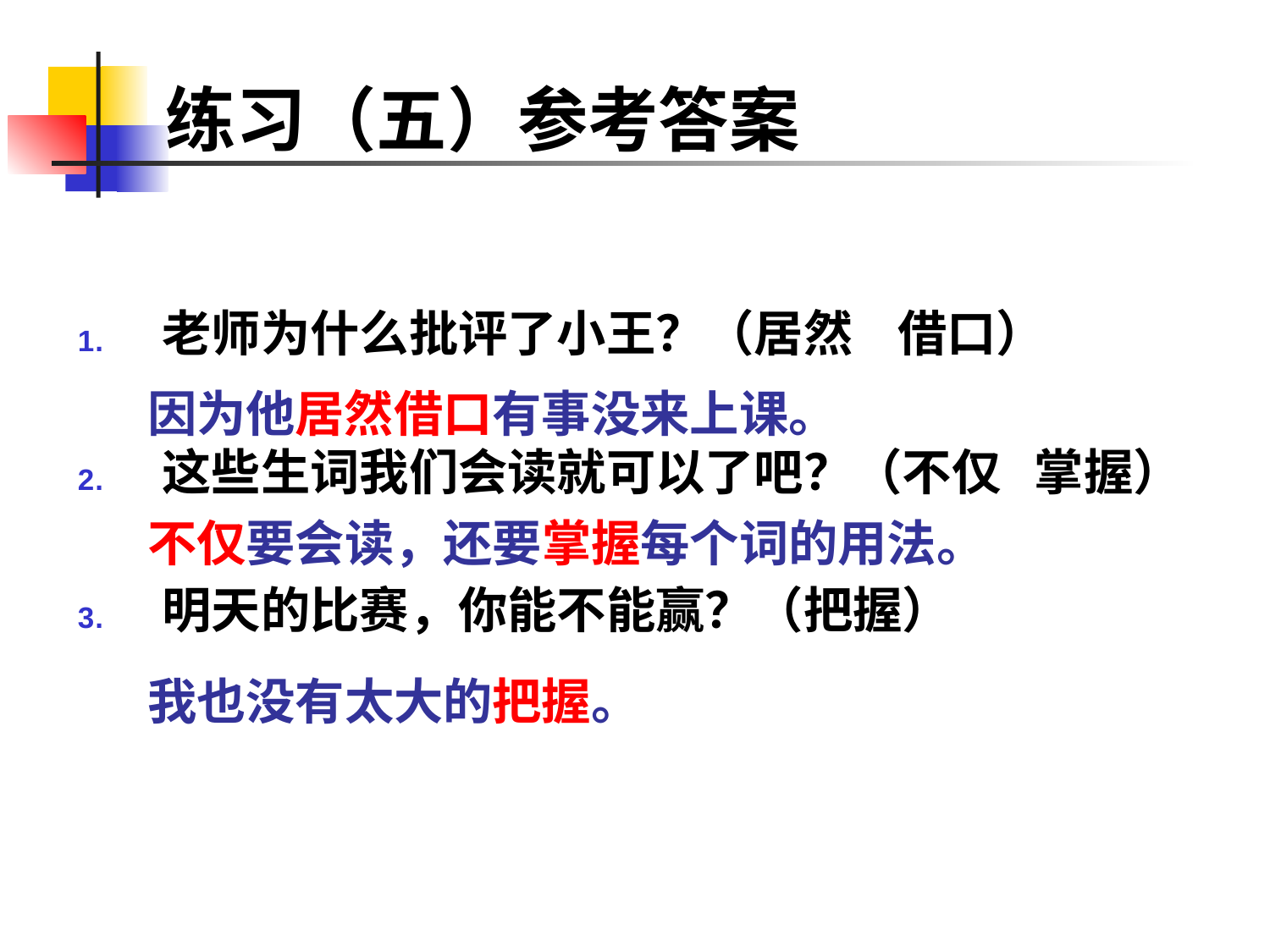

# 练习（五）参考答案
老师为什么批评了小王？（居然    借口）

这些生词我们会读就可以了吧？（不仅   掌握）

明天的比赛，你能不能赢？（把握）
因为他居然借口有事没来上课。
不仅要会读，还要掌握每个词的用法。
我也没有太大的把握。